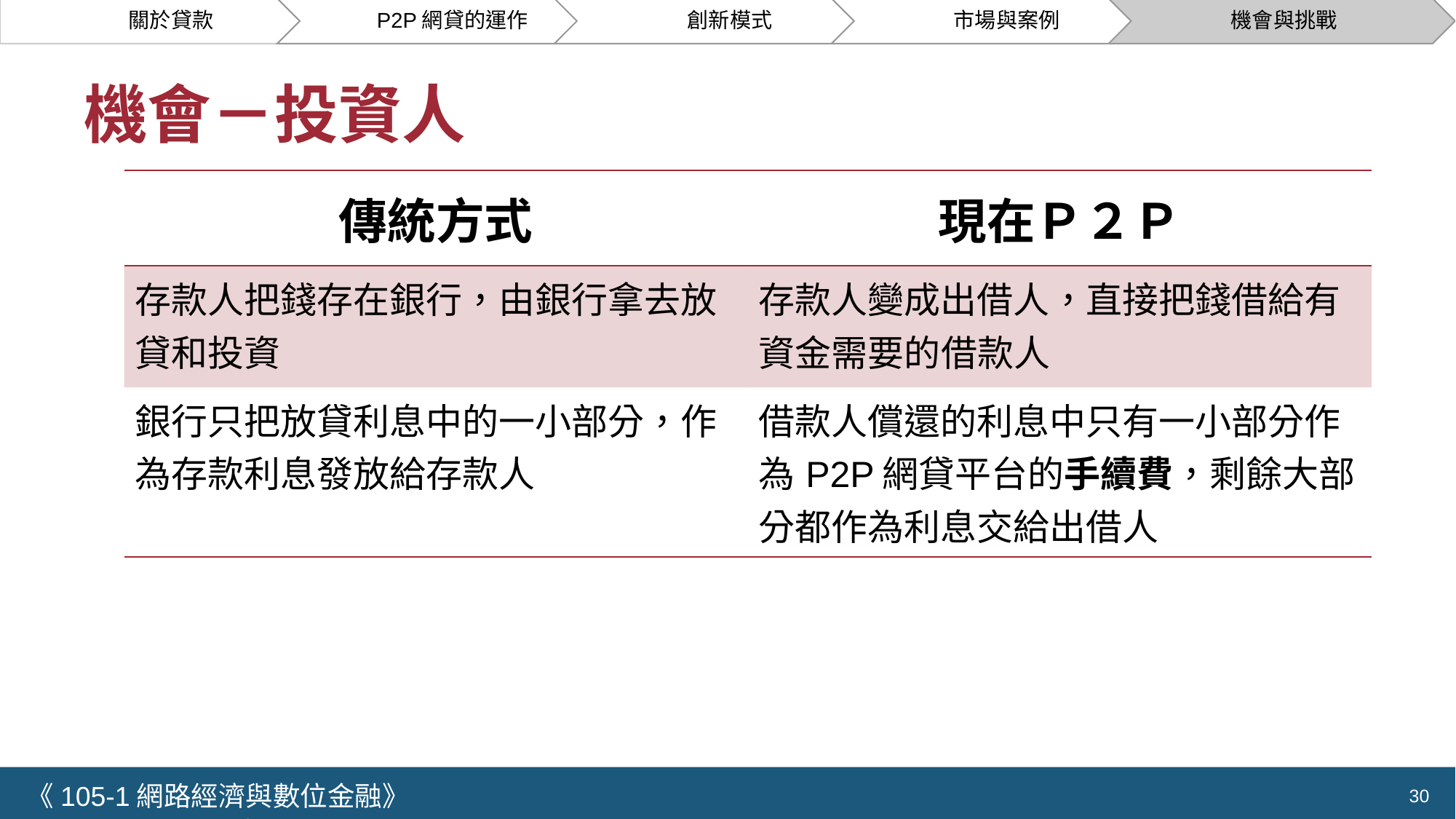

關於貸款
P2P網貸的運作
創新模式
市場與案例
機會與挑戰
# 機會－投資人
| 傳統方式 | 現在Ｐ２Ｐ |
| --- | --- |
| 存款人把錢存在銀行，由銀行拿去放貸和投資 | 存款人變成出借人，直接把錢借給有資金需要的借款人 |
| 銀行只把放貸利息中的一小部分，作為存款利息發放給存款人 | 借款人償還的利息中只有一小部分作為P2P網貸平台的手續費，剩餘大部分都作為利息交給出借人 |
《105-1網路經濟與數位金融》                                                                                                                                             NCTU.IIM.IEBI Lab
30